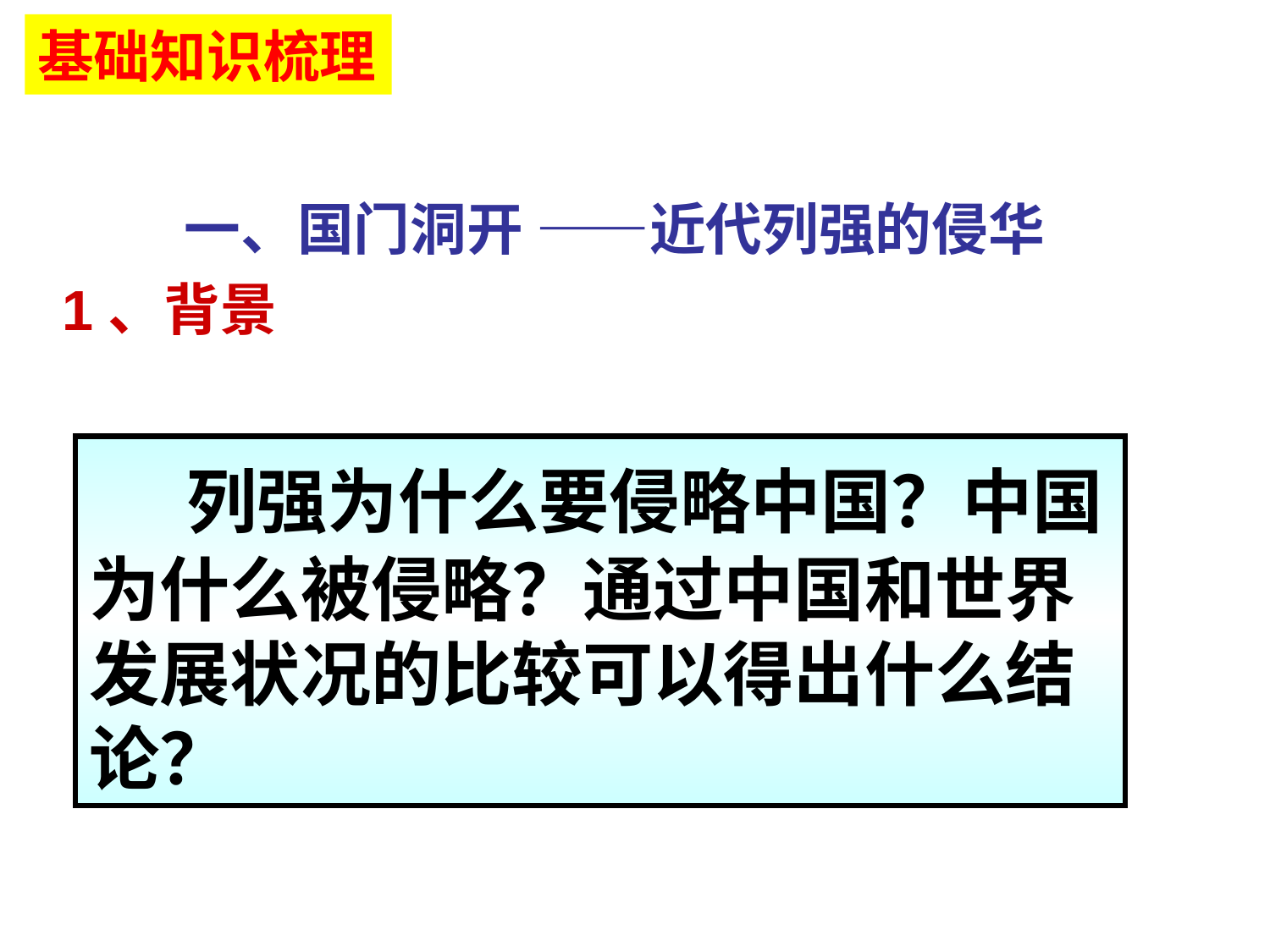

基础知识梳理
一、国门洞开 ——近代列强的侵华
1、背景
    列强为什么要侵略中国？中国为什么被侵略？通过中国和世界发展状况的比较可以得出什么结论？